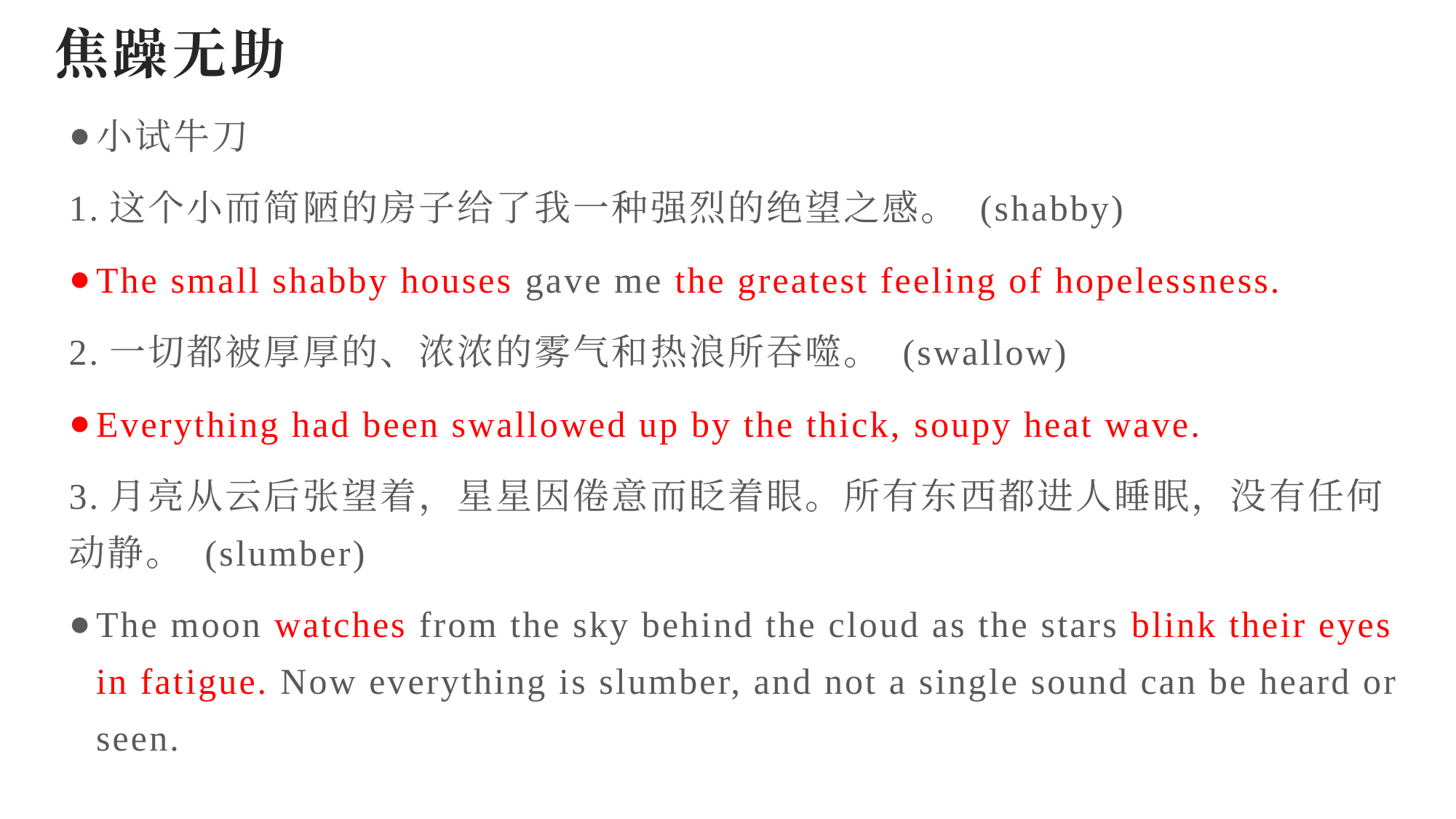

# 焦躁无助
小试牛刀
1.这个小而简陋的房子给了我一种强烈的绝望之感。 (shabby)
The small shabby houses gave me the greatest feeling of hopelessness.
2.一切都被厚厚的、浓浓的雾气和热浪所吞噬。 (swallow)
Everything had been swallowed up by the thick, soupy heat wave.
3.月亮从云后张望着，星星因倦意而眨着眼。所有东西都进人睡眠，没有任何动静。 (slumber)
The moon watches from the sky behind the cloud as the stars blink their eyes in fatigue. Now everything is slumber, and not a single sound can be heard or seen.